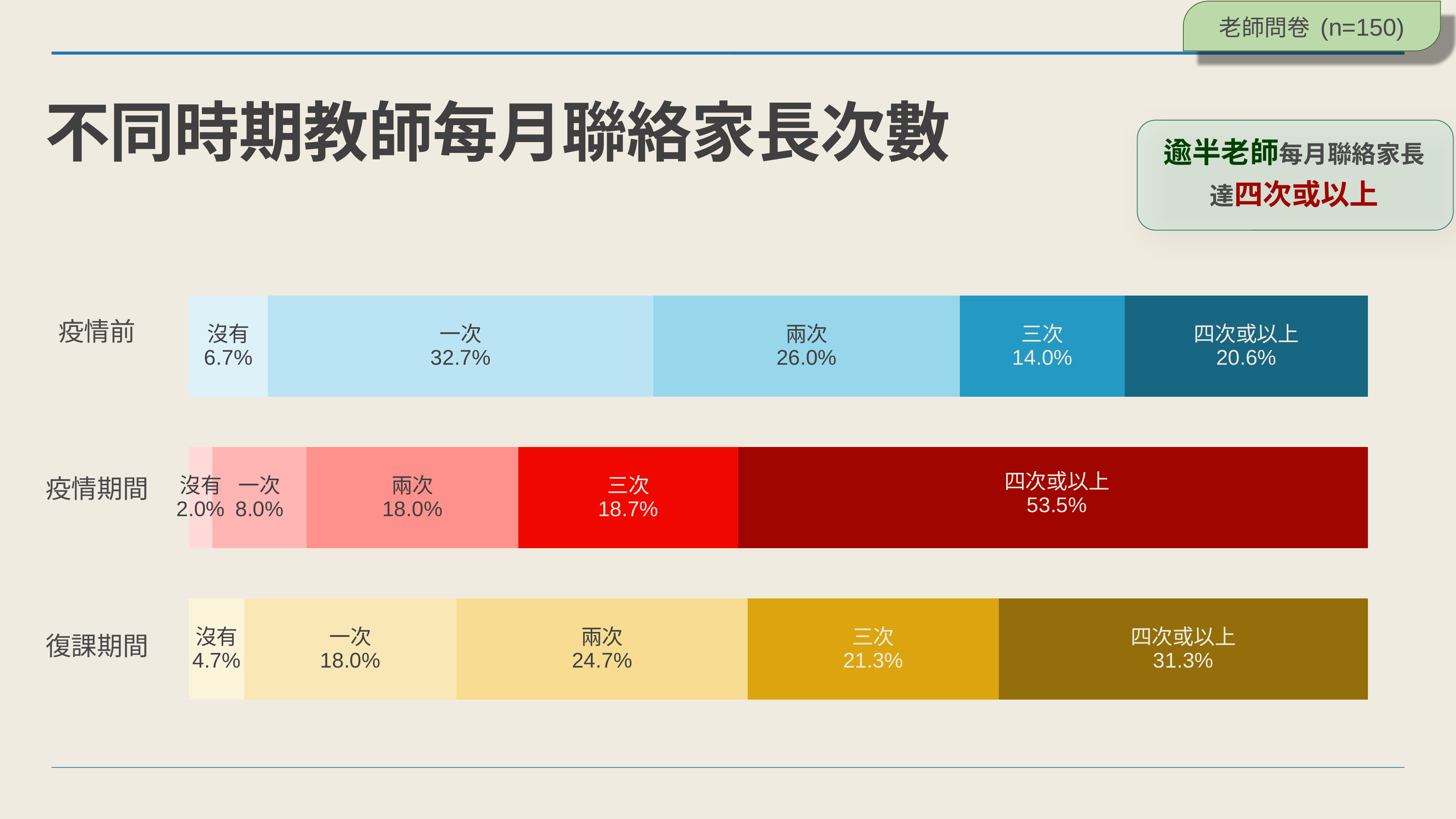

老師問卷 (n=150)

# 不同時期教師每月聯絡家長次數

逾半老師每月聯絡家長
達四次或以上

### Chart

| Category | 沒有 | 一次 | 兩次 | 三次 | 四次或以上 |
|---|---|---|---|---|---|
| 復課期間 | 0.047 | 0.18 | 0.247 | 0.213 | 0.313 |
| 停課期間 | 0.02 | 0.08 | 0.18 | 0.187 | 0.535 |
| 疫情前 | 0.067 | 0.327 | 0.26 | 0.14 | 0.206 |
疫情前
疫情期間
復課期間